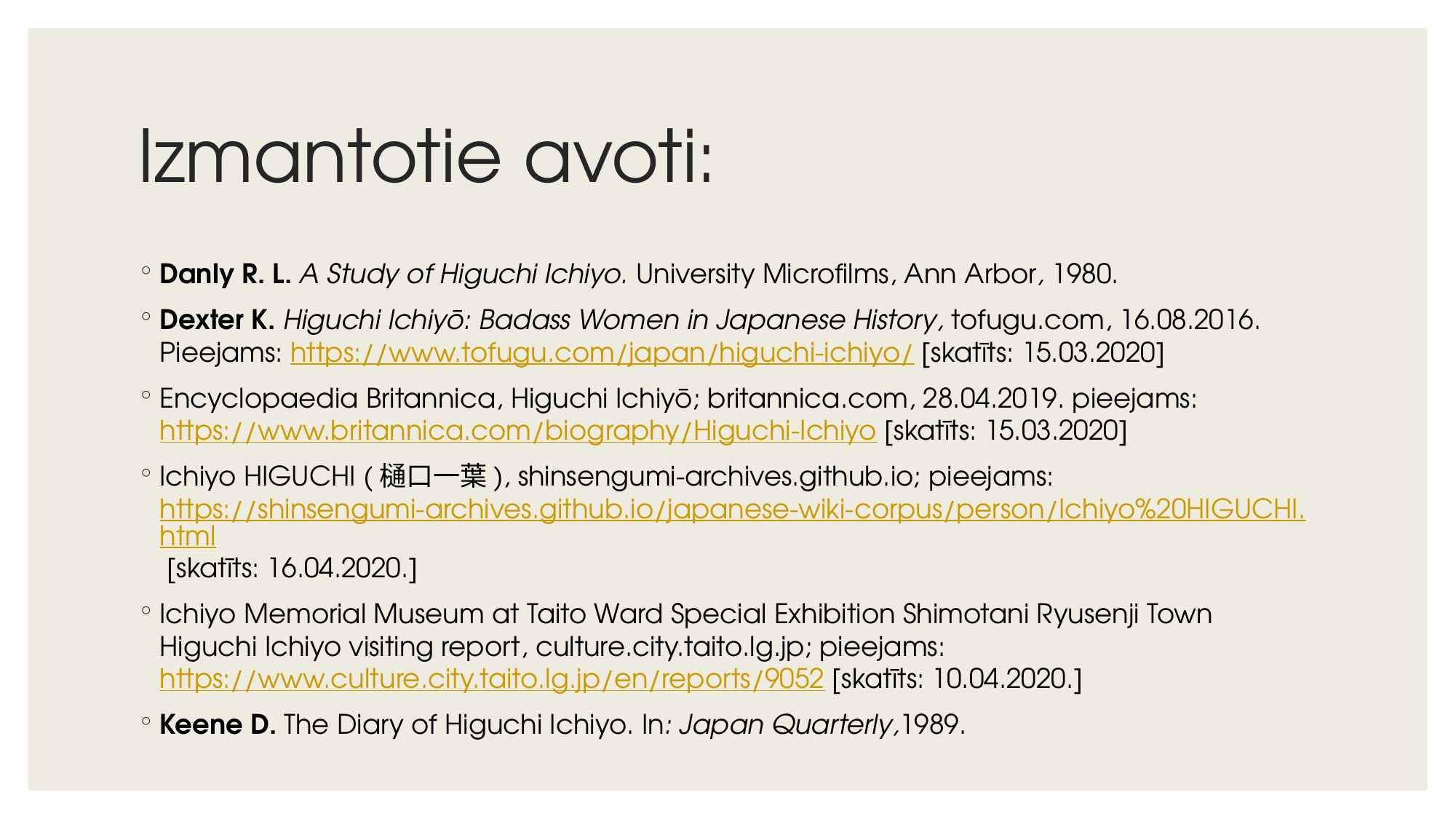

# Izmantotie avoti:
Danly R. L. A Study of Higuchi Ichiyo. University Microfilms, Ann Arbor, 1980.
Dexter K. Higuchi Ichiyō: Badass Women in Japanese History, tofugu.com, 16.08.2016. Pieejams: https://www.tofugu.com/japan/higuchi-ichiyo/ [skatīts: 15.03.2020]
Encyclopaedia Britannica, Higuchi Ichiyō; britannica.com, 28.04.2019. pieejams: https://www.britannica.com/biography/Higuchi-Ichiyo [skatīts: 15.03.2020]
Ichiyo HIGUCHI (樋口一葉), shinsengumi-archives.github.io; pieejams: https://shinsengumi-archives.github.io/japanese-wiki-corpus/person/Ichiyo%20HIGUCHI.html [skatīts: 16.04.2020.]
Ichiyo Memorial Museum at Taito Ward Special Exhibition Shimotani Ryusenji Town Higuchi Ichiyo visiting report, culture.city.taito.lg.jp; pieejams: https://www.culture.city.taito.lg.jp/en/reports/9052 [skatīts: 10.04.2020.]
Keene D. The Diary of Higuchi Ichiyo. In: Japan Quarterly,1989.